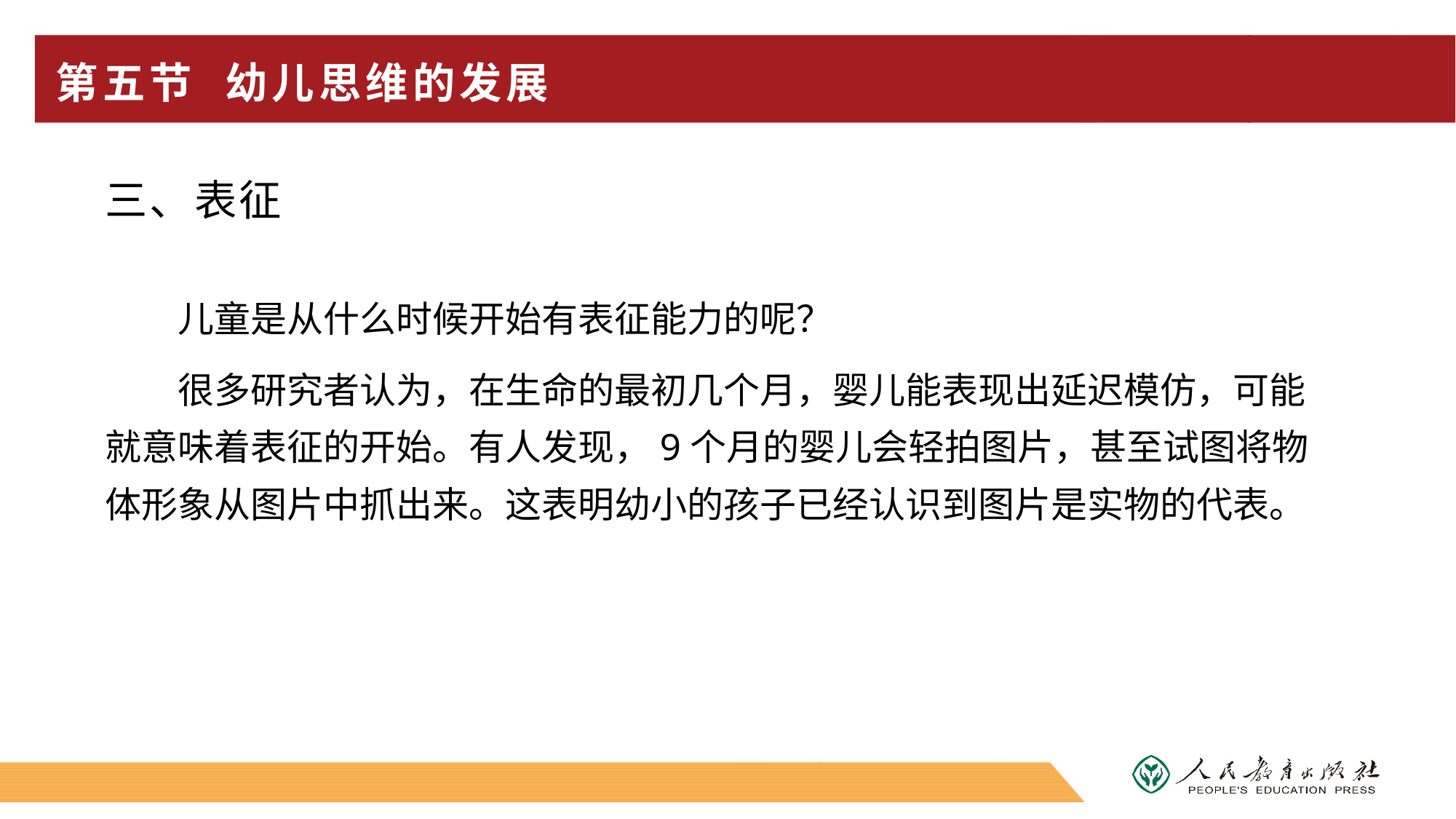

# 第五节  幼儿思维的发展
三、表征
儿童是从什么时候开始有表征能力的呢？
很多研究者认为，在生命的最初几个月，婴儿能表现出延迟模仿，可能就意味着表征的开始。有人发现，9个月的婴儿会轻拍图片，甚至试图将物体形象从图片中抓出来。这表明幼小的孩子已经认识到图片是实物的代表。